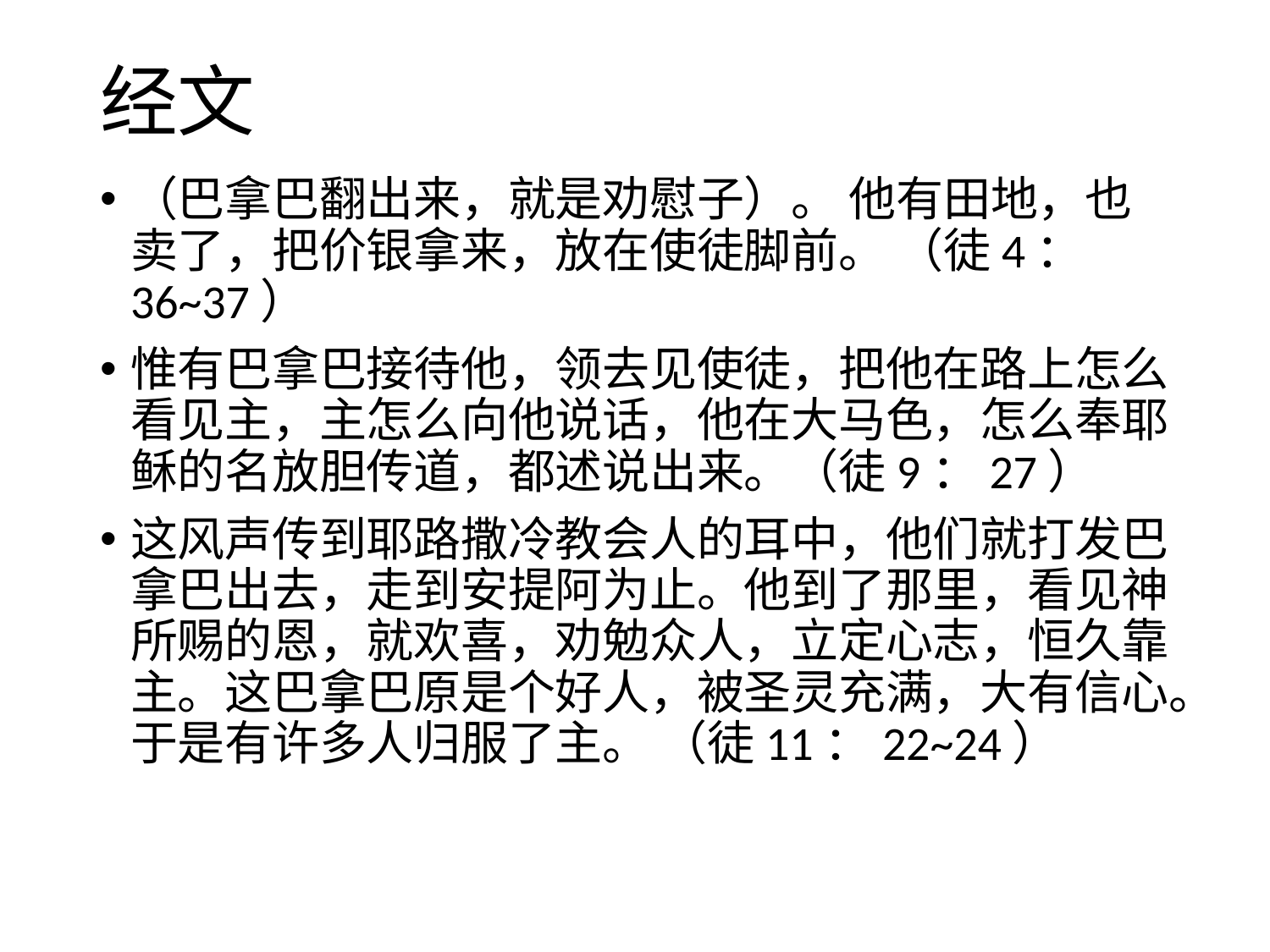

# 经文
（巴拿巴翻出来，就是劝慰子）。 他有田地，也卖了，把价银拿来，放在使徒脚前。 （徒4：36~37）
惟有巴拿巴接待他，领去见使徒，把他在路上怎么看见主，主怎么向他说话，他在大马色，怎么奉耶稣的名放胆传道，都述说出来。（徒9：27）
这风声传到耶路撒冷教会人的耳中，他们就打发巴拿巴出去，走到安提阿为止。他到了那里，看见神所赐的恩，就欢喜，劝勉众人，立定心志，恒久靠主。这巴拿巴原是个好人，被圣灵充满，大有信心。于是有许多人归服了主。 （徒11：22~24）